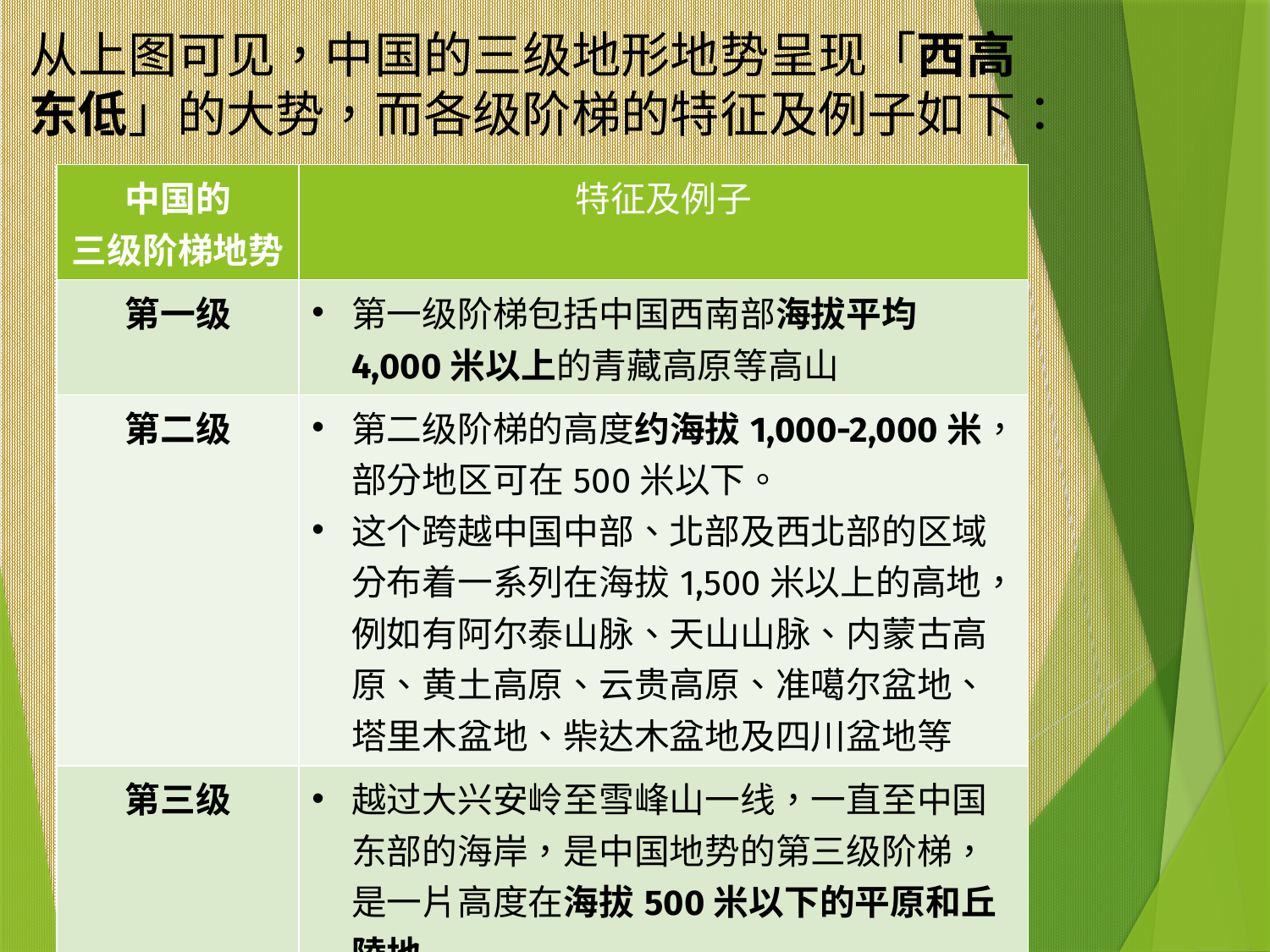

从上图可见，中国的三级地形地势呈现「西高东低」的大势，而各级阶梯的特征及例子如下：
| 中国的 三级阶梯地势 | 特征及例子 |
| --- | --- |
| 第一级 | 第一级阶梯包括中国西南部海拔平均4,000米以上的青藏高原等高山 |
| 第二级 | 第二级阶梯的高度约海拔1,000-2,000米，部分地区可在500米以下。 这个跨越中国中部、北部及西北部的区域分布着一系列在海拔1,500米以上的高地，例如有阿尔泰山脉、天山山脉、内蒙古高原、黄土高原、云贵高原、准噶尔盆地、塔里木盆地、柴达木盆地及四川盆地等 |
| 第三级 | 越过大兴安岭至雪峰山一线，一直至中国东部的海岸，是中国地势的第三级阶梯，是一片高度在海拔500米以下的平原和丘陵地 第三级阶梯的例子有东北平原、华北平原、长江中下游平原及东南丘陵等 |